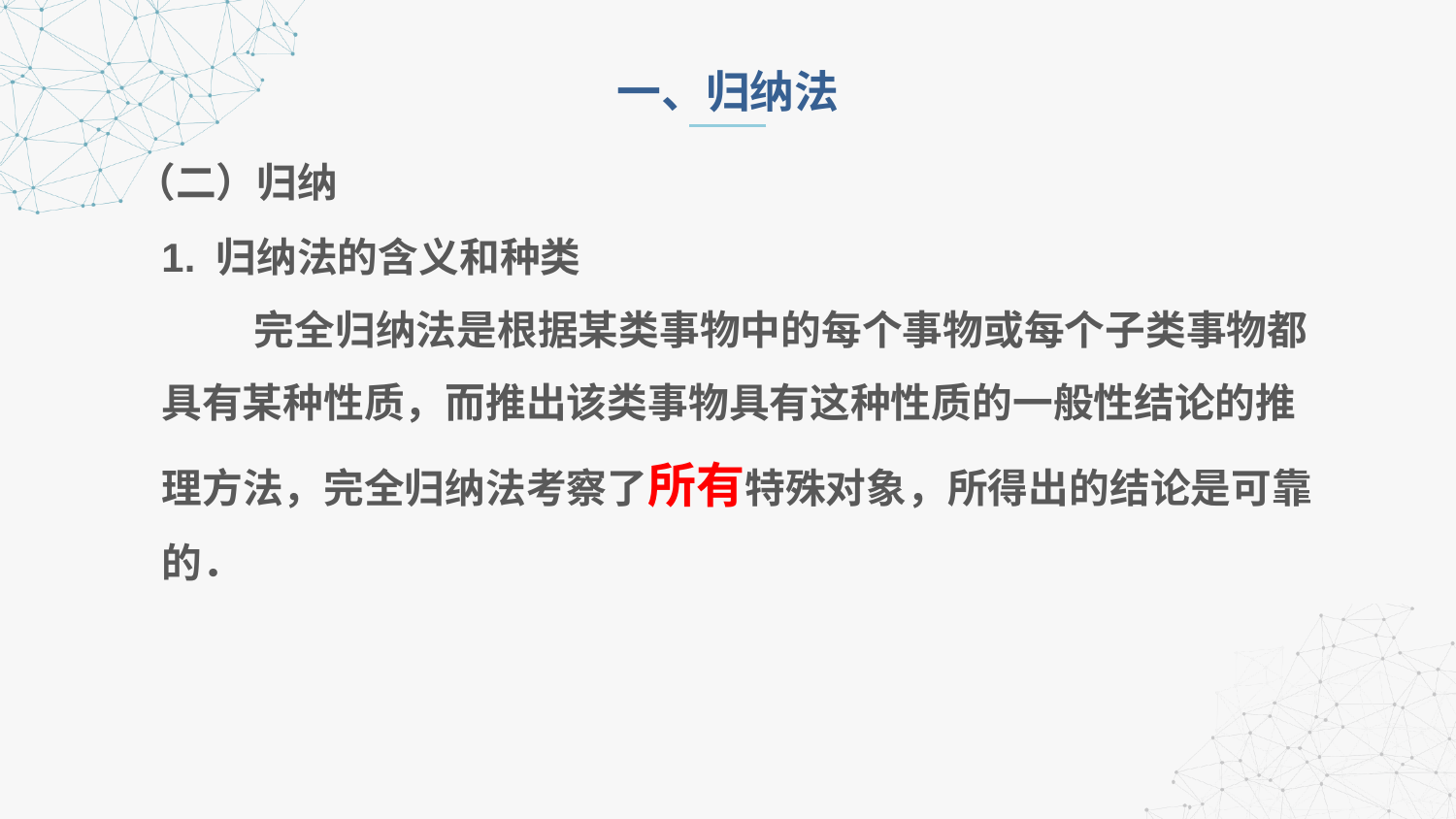

一、归纳法
（二）归纳
1. 归纳法的含义和种类
         完全归纳法是根据某类事物中的每个事物或每个子类事物都具有某种性质，而推出该类事物具有这种性质的一般性结论的推理方法，完全归纳法考察了所有特殊对象，所得出的结论是可靠的．